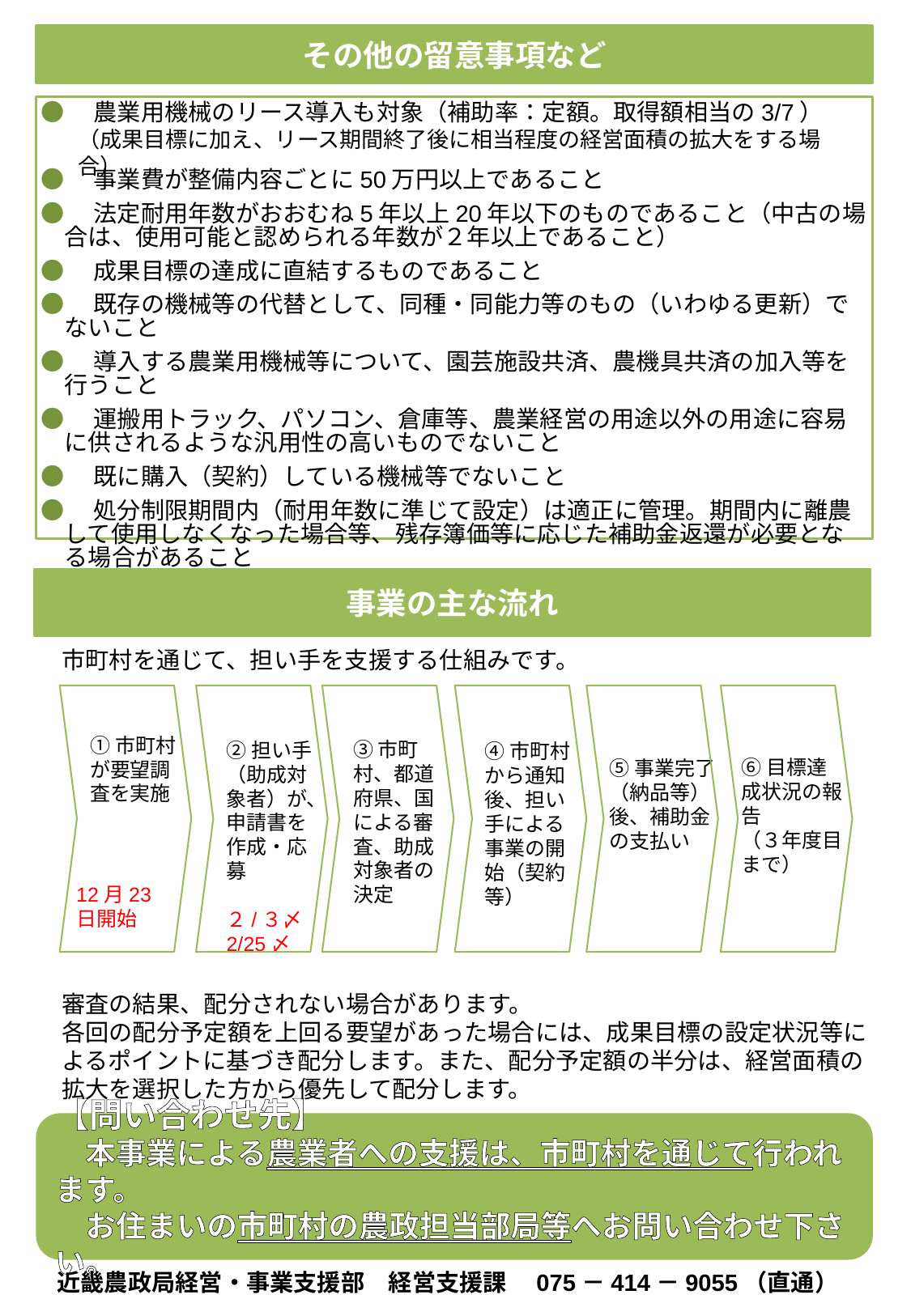

その他の留意事項など
●　農業用機械のリース導入も対象（補助率：定額。取得額相当の3/7）

●　事業費が整備内容ごとに50万円以上であること
●　法定耐用年数がおおむね5年以上20年以下のものであること（中古の場合は、使用可能と認められる年数が２年以上であること）
●　成果目標の達成に直結するものであること
●　既存の機械等の代替として、同種・同能力等のもの（いわゆる更新）でないこと
●　導入する農業用機械等について、園芸施設共済、農機具共済の加入等を行うこと
●　運搬用トラック、パソコン、倉庫等、農業経営の用途以外の用途に容易に供されるような汎用性の高いものでないこと
●　既に購入（契約）している機械等でないこと
●　処分制限期間内（耐用年数に準じて設定）は適正に管理。期間内に離農して使用しなくなった場合等、残存簿価等に応じた補助金返還が必要となる場合があること
●　虚偽の申請をした場合、補助金返還等の措置を講ずることがあること

（成果目標に加え、リース期間終了後に相当程度の経営面積の拡大をする場合）
事業の主な流れ
市町村を通じて、担い手を支援する仕組みです。

①市町村が要望調査を実施
③市町村、都道府県、国による審査、助成対象者の決定
②担い手（助成対象者）が、申請書を作成・応募

２/３〆
2/25〆

④市町村から通知後、担い手による事業の開始（契約等）
⑥目標達成状況の報告
（３年度目まで）
⑤事業完了（納品等）後、補助金の支払い
12月23日開始
審査の結果、配分されない場合があります。
各回の配分予定額を上回る要望があった場合には、成果目標の設定状況等によるポイントに基づき配分します。また、配分予定額の半分は、経営面積の拡大を選択した方から優先して配分します。
【問い合わせ先】
　本事業による農業者への支援は、市町村を通じて行われます。
　お住まいの市町村の農政担当部局等へお問い合わせ下さい。
近畿農政局経営・事業支援部　経営支援課　075－414－9055（直通）